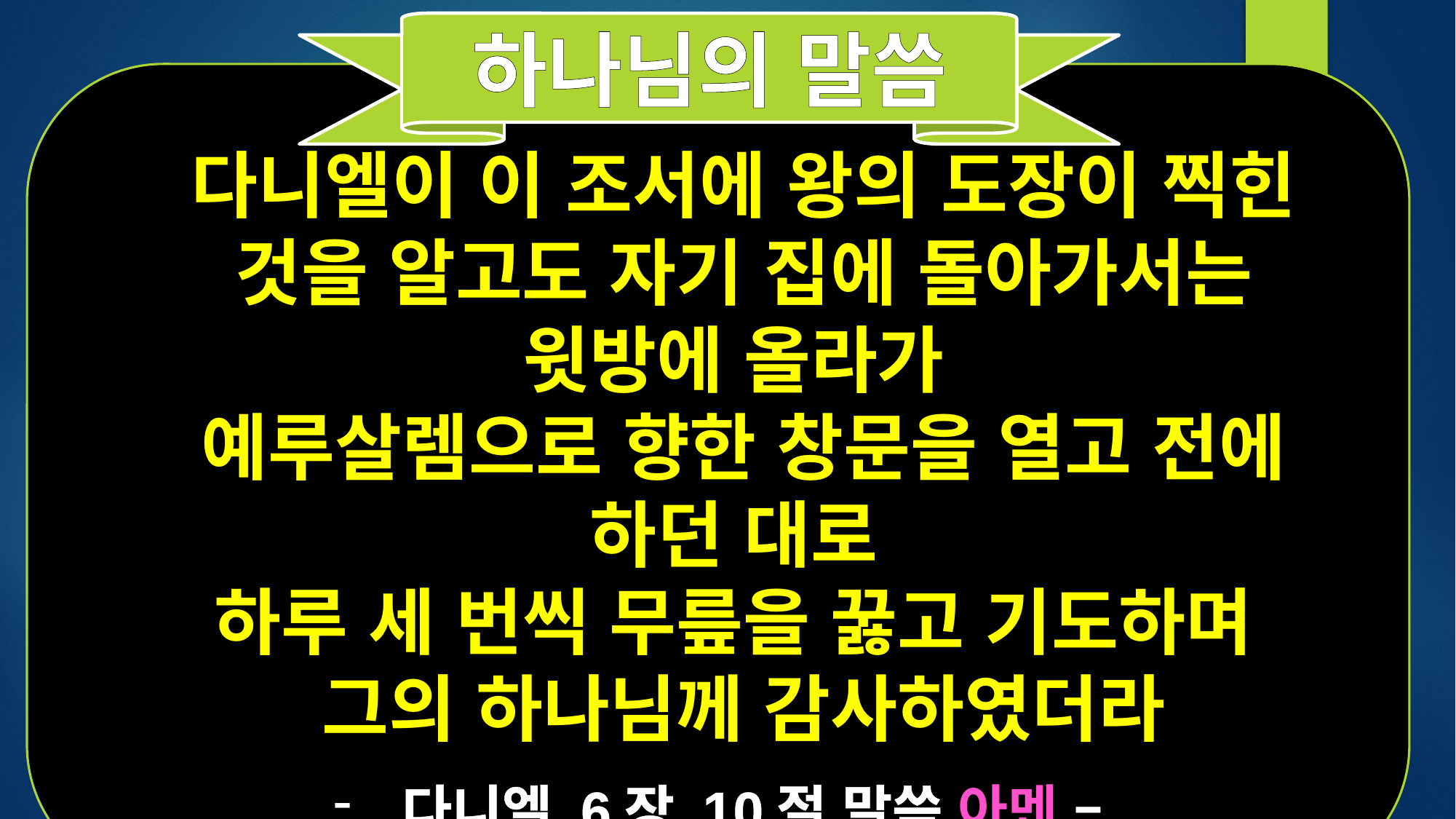

하나님의 말씀

다니엘이 이 조서에 왕의 도장이 찍힌 것을 알고도 자기 집에 돌아가서는 윗방에 올라가
예루살렘으로 향한 창문을 열고 전에 하던 대로
하루 세 번씩 무릎을 꿇고 기도하며
그의 하나님께 감사하였더라

다니엘 6장 10절 말씀 아멘 –